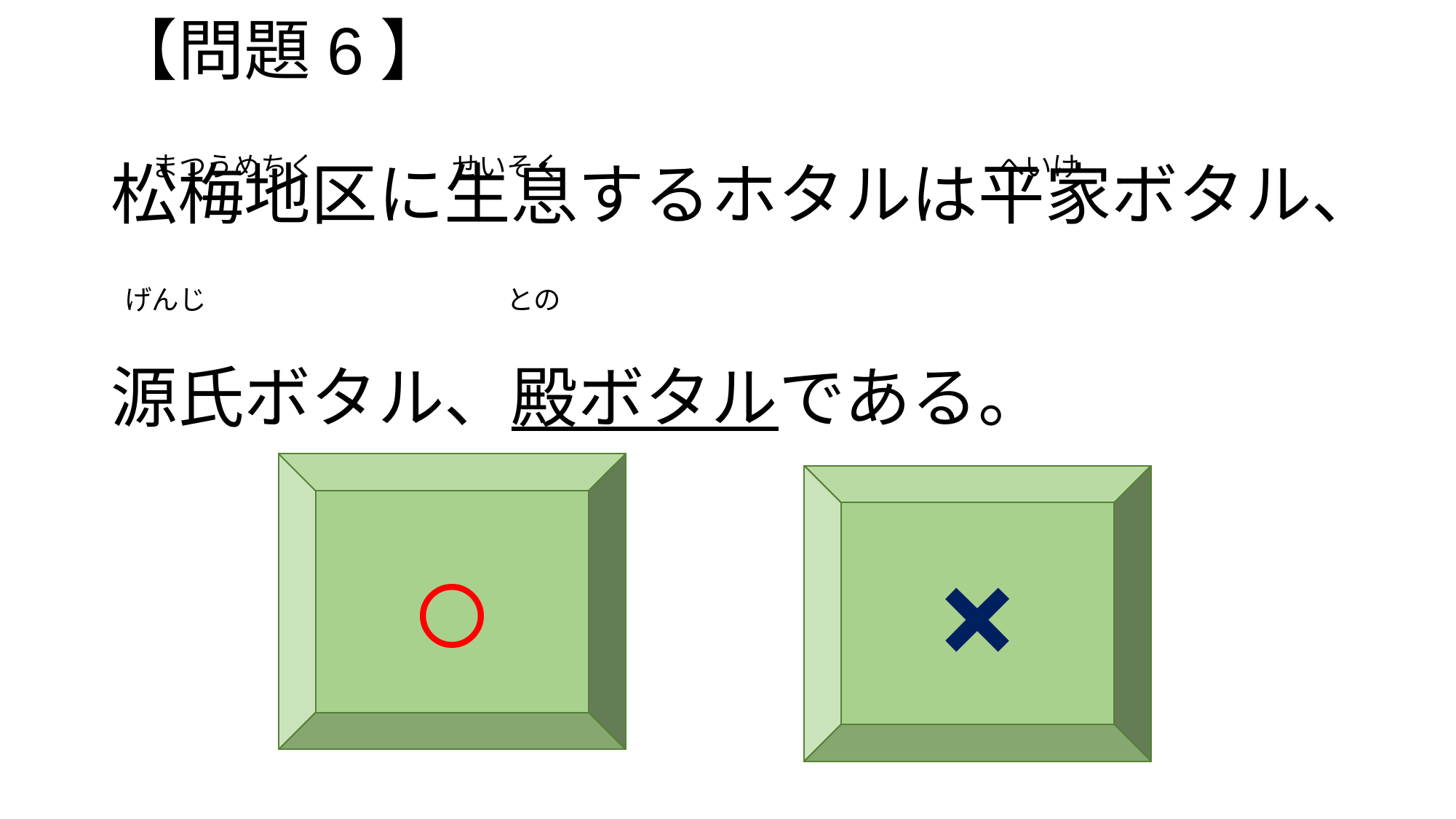

# 【問題6】 松梅地区に生息するホタルは平家ボタル、 源氏ボタル、殿ボタルである。
　　まつうめちく　　　　　せいそく　　　　　　　　　　　　　　　　へいけ
　げんじ　　　　　　　　　　　との
○
×